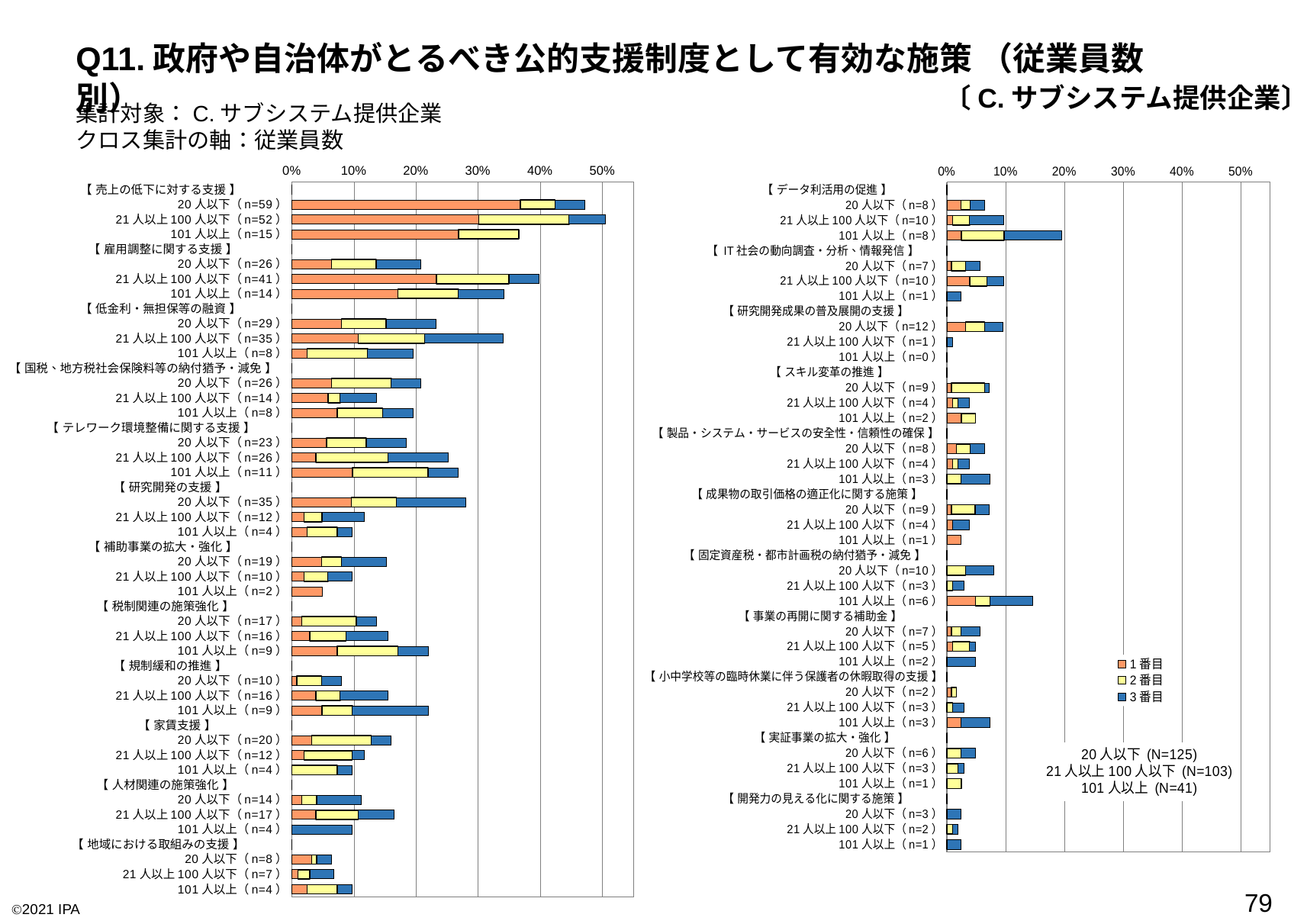

Q11.政府や自治体がとるべき公的支援制度として有効な施策 （従業員数別）
〔C.サブシステム提供企業〕
集計対象：C.サブシステム提供企業
クロス集計の軸：従業員数

### Chart

| Category | 1番目 | 2番目 | 3番目 |
|---|---|---|---|
| 【 売上の低下に対する支援 】              | 0.0 | 0.0 | 0.0 |
| 20人以下（n=59） | 0.368 | 0.056 | 0.048 |
| 21人以上100人以下（n=52） | 0.30097087378640774 | 0.14563106796116504 | 0.05825242718446602 |
| 101人以上（n=15） | 0.2682926829268293 | 0.0975609756097561 | 0.0 |
| 【 雇用調整に関する支援 】               | 0.0 | 0.0 | 0.0 |
| 20人以下（n=26） | 0.064 | 0.072 | 0.072 |
| 21人以上100人以下（n=41） | 0.23300970873786409 | 0.11650485436893204 | 0.04854368932038835 |
| 101人以上（n=14） | 0.17073170731707318 | 0.0975609756097561 | 0.07317073170731707 |
| 【 低金利・無担保等の融資 】              | 0.0 | 0.0 | 0.0 |
| 20人以下（n=29） | 0.08 | 0.072 | 0.08 |
| 21人以上100人以下（n=35） | 0.10679611650485436 | 0.10679611650485436 | 0.1262135922330097 |
| 101人以上（n=8） | 0.024390243902439025 | 0.0975609756097561 | 0.07317073170731707 |
| 【 国税、地方税社会保険料等の納付猶予・減免 】     | 0.0 | 0.0 | 0.0 |
| 20人以下（n=26） | 0.064 | 0.096 | 0.048 |
| 21人以上100人以下（n=14） | 0.05825242718446602 | 0.019417475728155338 | 0.05825242718446602 |
| 101人以上（n=8） | 0.07317073170731707 | 0.07317073170731707 | 0.04878048780487805 |
| 【 テレワーク環境整備に関する支援 】          | 0.0 | 0.0 | 0.0 |
| 20人以下（n=23） | 0.056 | 0.064 | 0.064 |
| 21人以上100人以下（n=26） | 0.038834951456310676 | 0.11650485436893204 | 0.0970873786407767 |
| 101人以上（n=11） | 0.0975609756097561 | 0.12195121951219512 | 0.04878048780487805 |
| 【 研究開発の支援 】                  | 0.0 | 0.0 | 0.0 |
| 20人以下（n=35） | 0.096 | 0.072 | 0.112 |
| 21人以上100人以下（n=12） | 0.019417475728155338 | 0.02912621359223301 | 0.06796116504854369 |
| 101人以上（n=4） | 0.024390243902439025 | 0.04878048780487805 | 0.024390243902439025 |
| 【 補助事業の拡大・強化 】               | 0.0 | 0.0 | 0.0 |
| 20人以下（n=19） | 0.048 | 0.032 | 0.072 |
| 21人以上100人以下（n=10） | 0.019417475728155338 | 0.038834951456310676 | 0.038834951456310676 |
| 101人以上（n=2） | 0.04878048780487805 | 0.0 | 0.0 |
| 【 税制関連の施策強化 】                | 0.0 | 0.0 | 0.0 |
| 20人以下（n=17） | 0.016 | 0.088 | 0.032 |
| 21人以上100人以下（n=16） | 0.02912621359223301 | 0.05825242718446602 | 0.06796116504854369 |
| 101人以上（n=9） | 0.07317073170731707 | 0.0975609756097561 | 0.04878048780487805 |
| 【 規制緩和の推進 】                  | 0.0 | 0.0 | 0.0 |
| 20人以下（n=10） | 0.008 | 0.04 | 0.032 |
| 21人以上100人以下（n=16） | 0.038834951456310676 | 0.038834951456310676 | 0.07766990291262135 |
| 101人以上（n=9） | 0.04878048780487805 | 0.04878048780487805 | 0.12195121951219512 |
| 【 家賃支援 】                     | 0.0 | 0.0 | 0.0 |
| 20人以下（n=20） | 0.032 | 0.096 | 0.032 |
| 21人以上100人以下（n=12） | 0.019417475728155338 | 0.07766990291262135 | 0.019417475728155338 |
| 101人以上（n=4） | 0.0 | 0.07317073170731707 | 0.024390243902439025 |
| 【 人材関連の施策強化 】                | 0.0 | 0.0 | 0.0 |
| 20人以下（n=14） | 0.016 | 0.024 | 0.072 |
| 21人以上100人以下（n=17） | 0.038834951456310676 | 0.06796116504854369 | 0.05825242718446602 |
| 101人以上（n=4） | 0.0 | 0.0 | 0.0975609756097561 |
| 【 地域における取組みの支援 】             | 0.0 | 0.0 | 0.0 |
| 20人以下（n=8） | 0.032 | 0.008 | 0.024 |
| 21人以上100人以下（n=7） | 0.009708737864077669 | 0.019417475728155338 | 0.038834951456310676 |
| 101人以上（n=4） | 0.024390243902439025 | 0.04878048780487805 | 0.024390243902439025 |

### Chart:

| Category | 1番目 | 2番目 | 3番目 |
|---|---|---|---|
| 【 データ利活用の促進 】                | 0.0 | 0.0 | 0.0 |
| 20人以下（n=8） | 0.024 | 0.016 | 0.024 |
| 21人以上100人以下（n=10） | 0.009708737864077669 | 0.02912621359223301 | 0.05825242718446602 |
| 101人以上（n=8） | 0.024390243902439025 | 0.07317073170731707 | 0.0975609756097561 |
| 【 IT社会の動向調査・分析、情報発信 】        | 0.0 | 0.0 | 0.0 |
| 20人以下（n=7） | 0.008 | 0.024 | 0.024 |
| 21人以上100人以下（n=10） | 0.038834951456310676 | 0.02912621359223301 | 0.02912621359223301 |
| 101人以上（n=1） | 0.0 | 0.0 | 0.024390243902439025 |
| 【 研究開発成果の普及展開の支援 】           | 0.0 | 0.0 | 0.0 |
| 20人以下（n=12） | 0.032 | 0.032 | 0.032 |
| 21人以上100人以下（n=1） | 0.0 | 0.0 | 0.009708737864077669 |
| 101人以上（n=0） | 0.0 | 0.0 | 0.0 |
| 【 スキル変革の推進 】                 | 0.0 | 0.0 | 0.0 |
| 20人以下（n=9） | 0.008 | 0.056 | 0.008 |
| 21人以上100人以下（n=4） | 0.009708737864077669 | 0.009708737864077669 | 0.019417475728155338 |
| 101人以上（n=2） | 0.024390243902439025 | 0.024390243902439025 | 0.0 |
| 【 製品・システム・サービスの安全性・信頼性の確保 】  | 0.0 | 0.0 | 0.0 |
| 20人以下（n=8） | 0.016 | 0.024 | 0.024 |
| 21人以上100人以下（n=4） | 0.009708737864077669 | 0.009708737864077669 | 0.019417475728155338 |
| 101人以上（n=3） | 0.0 | 0.024390243902439025 | 0.04878048780487805 |
| 【 成果物の取引価格の適正化に関する施策 】       | 0.0 | 0.0 | 0.0 |
| 20人以下（n=9） | 0.008 | 0.04 | 0.024 |
| 21人以上100人以下（n=4） | 0.009708737864077669 | 0.0 | 0.02912621359223301 |
| 101人以上（n=1） | 0.024390243902439025 | 0.0 | 0.0 |
| 【 固定資産税・都市計画税の納付猶予・減免 】      | 0.0 | 0.0 | 0.0 |
| 20人以下（n=10） | 0.0 | 0.032 | 0.048 |
| 21人以上100人以下（n=3） | 0.0 | 0.009708737864077669 | 0.019417475728155338 |
| 101人以上（n=6） | 0.04878048780487805 | 0.024390243902439025 | 0.07317073170731707 |
| 【 事業の再開に関する補助金 】             | 0.0 | 0.0 | 0.0 |
| 20人以下（n=7） | 0.008 | 0.016 | 0.032 |
| 21人以上100人以下（n=5） | 0.009708737864077669 | 0.02912621359223301 | 0.009708737864077669 |
| 101人以上（n=2） | 0.0 | 0.0 | 0.04878048780487805 |
| 【 小中学校等の臨時休業に伴う保護者の休暇取得の支援 】 | 0.0 | 0.0 | 0.0 |
| 20人以下（n=2） | 0.008 | 0.008 | 0.0 |
| 21人以上100人以下（n=3） | 0.0 | 0.009708737864077669 | 0.019417475728155338 |
| 101人以上（n=3） | 0.024390243902439025 | 0.0 | 0.04878048780487805 |
| 【 実証事業の拡大・強化 】               | 0.0 | 0.0 | 0.0 |
| 20人以下（n=6） | 0.0 | 0.024 | 0.024 |
| 21人以上100人以下（n=3） | 0.0 | 0.019417475728155338 | 0.009708737864077669 |
| 101人以上（n=1） | 0.0 | 0.024390243902439025 | 0.0 |
| 【 開発力の見える化に関する施策 】           | 0.0 | 0.0 | 0.0 |
| 20人以下（n=3） | 0.0 | 0.0 | 0.024 |
| 21人以上100人以下（n=2） | 0.0 | 0.009708737864077669 | 0.009708737864077669 |
| 101人以上（n=1） | 0.0 | 0.0 | 0.024390243902439025 |